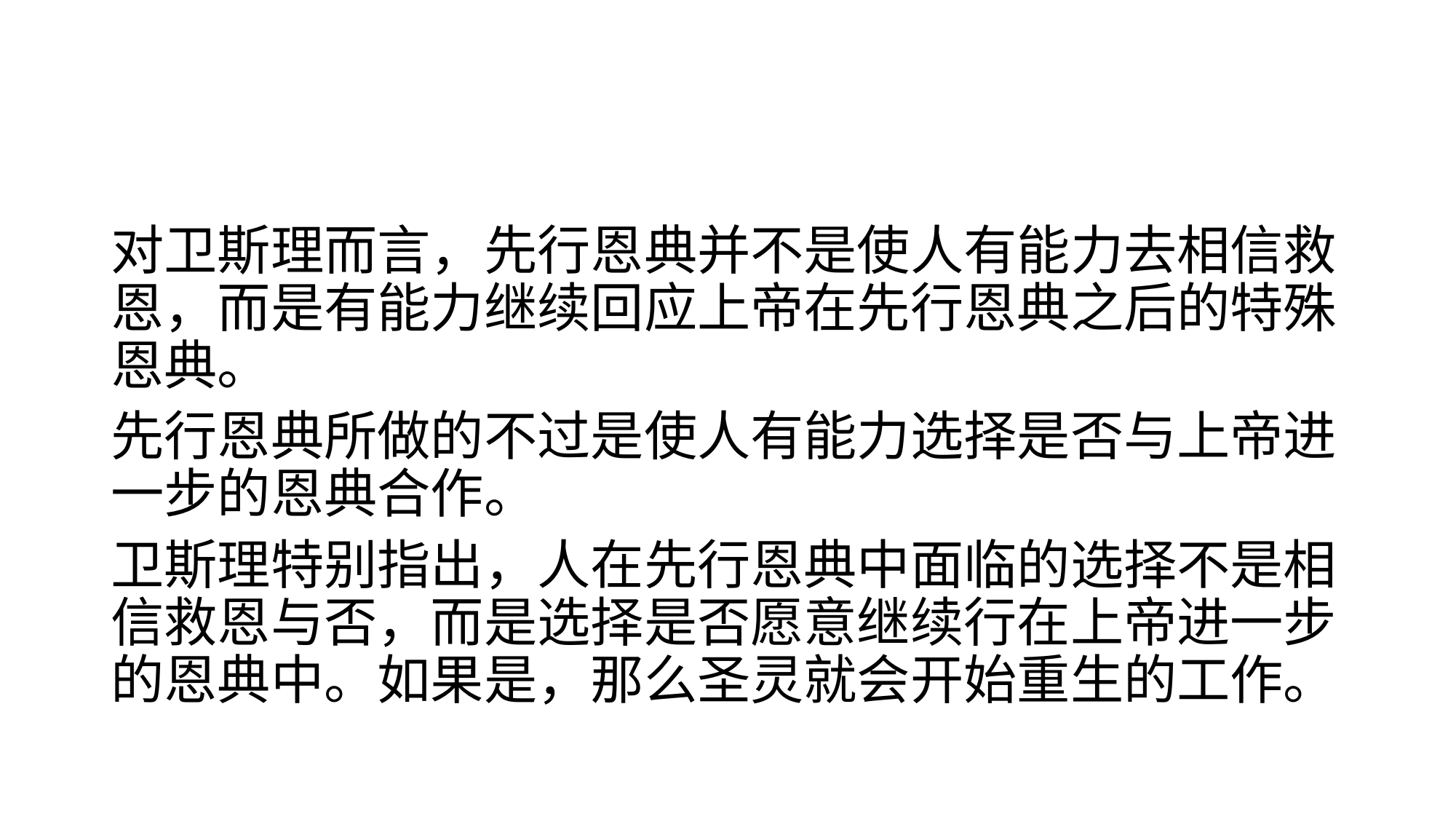

#
对卫斯理而言，先行恩典并不是使人有能力去相信救恩，而是有能力继续回应上帝在先行恩典之后的特殊恩典。
先行恩典所做的不过是使人有能力选择是否与上帝进一步的恩典合作。
卫斯理特别指出，人在先行恩典中面临的选择不是相信救恩与否，而是选择是否愿意继续行在上帝进一步的恩典中。如果是，那么圣灵就会开始重生的工作。